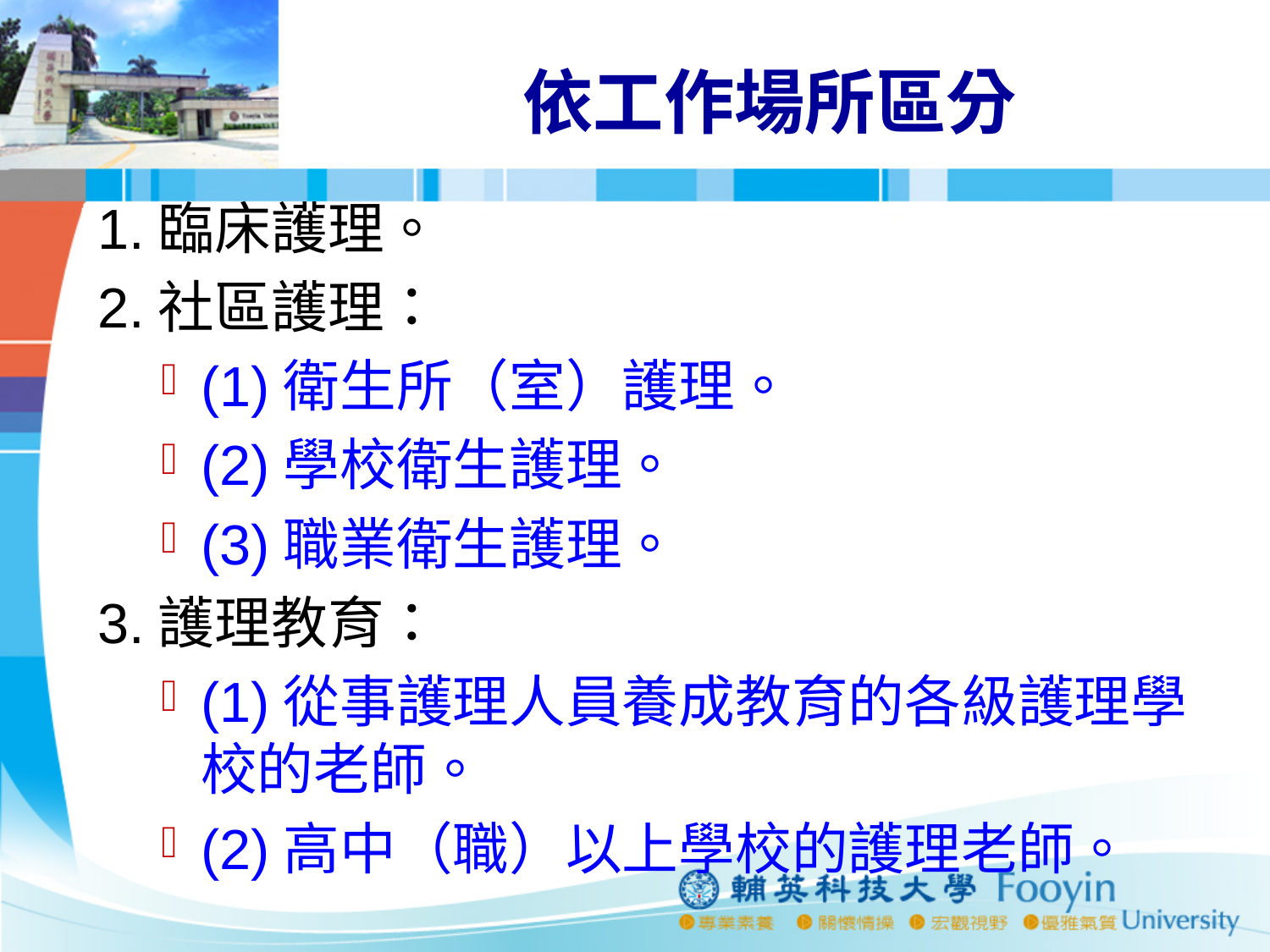

# 依工作場所區分
1.臨床護理。
2.社區護理：
(1)衛生所（室）護理。
(2)學校衛生護理。
(3)職業衛生護理。
3.護理教育：
(1)從事護理人員養成教育的各級護理學校的老師。
(2)高中（職）以上學校的護理老師。